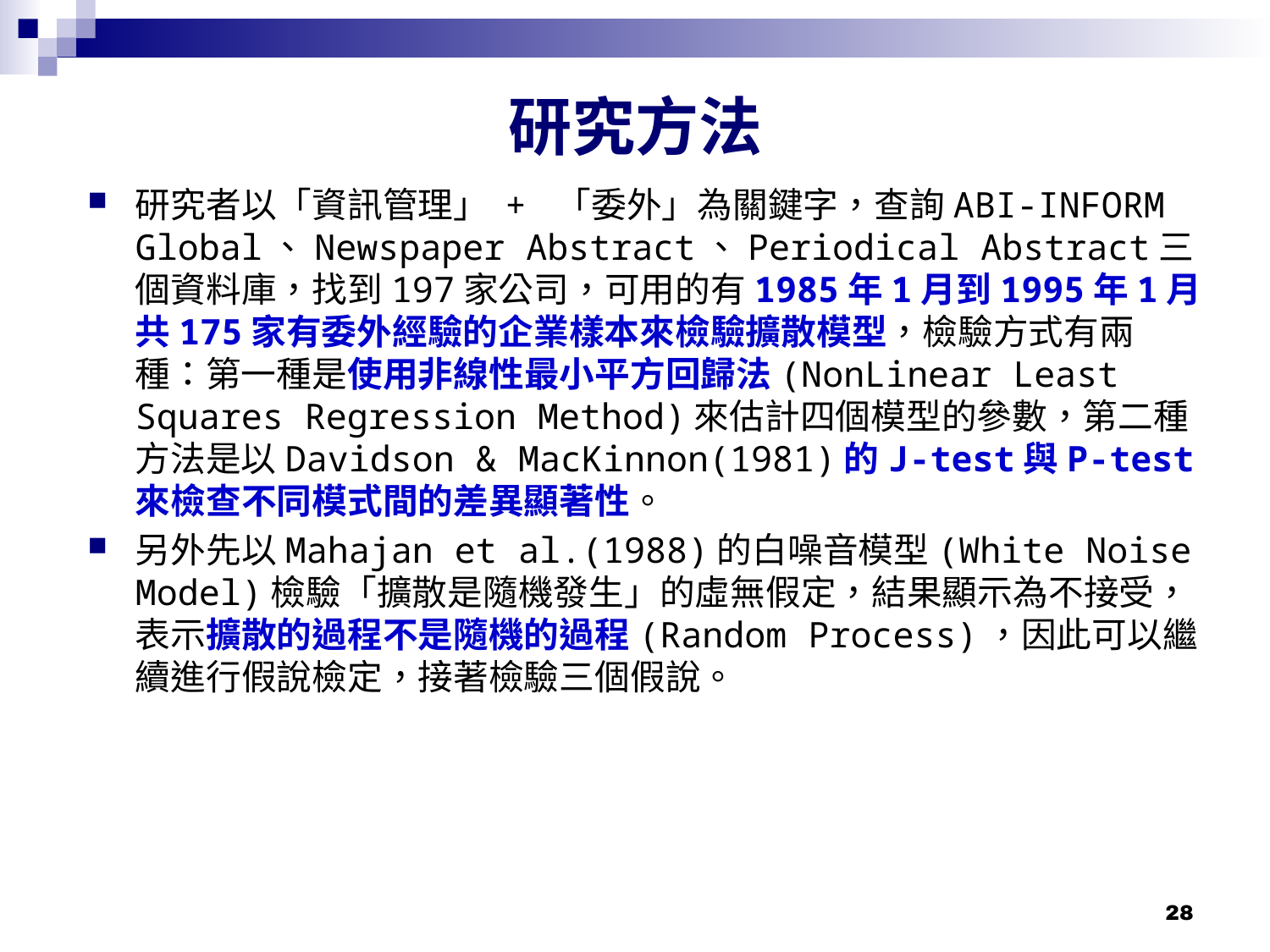

# 研究方法
研究者以「資訊管理」 + 「委外」為關鍵字，查詢ABI-INFORM Global、Newspaper Abstract、Periodical Abstract三個資料庫，找到197家公司，可用的有1985年1月到1995年1月共175家有委外經驗的企業樣本來檢驗擴散模型，檢驗方式有兩種：第一種是使用非線性最小平方回歸法(NonLinear Least Squares Regression Method)來估計四個模型的參數，第二種方法是以Davidson & MacKinnon(1981)的J-test與P-test來檢查不同模式間的差異顯著性。
另外先以Mahajan et al.(1988)的白噪音模型(White Noise Model)檢驗「擴散是隨機發生」的虛無假定，結果顯示為不接受，表示擴散的過程不是隨機的過程(Random Process)，因此可以繼續進行假說檢定，接著檢驗三個假說。

28